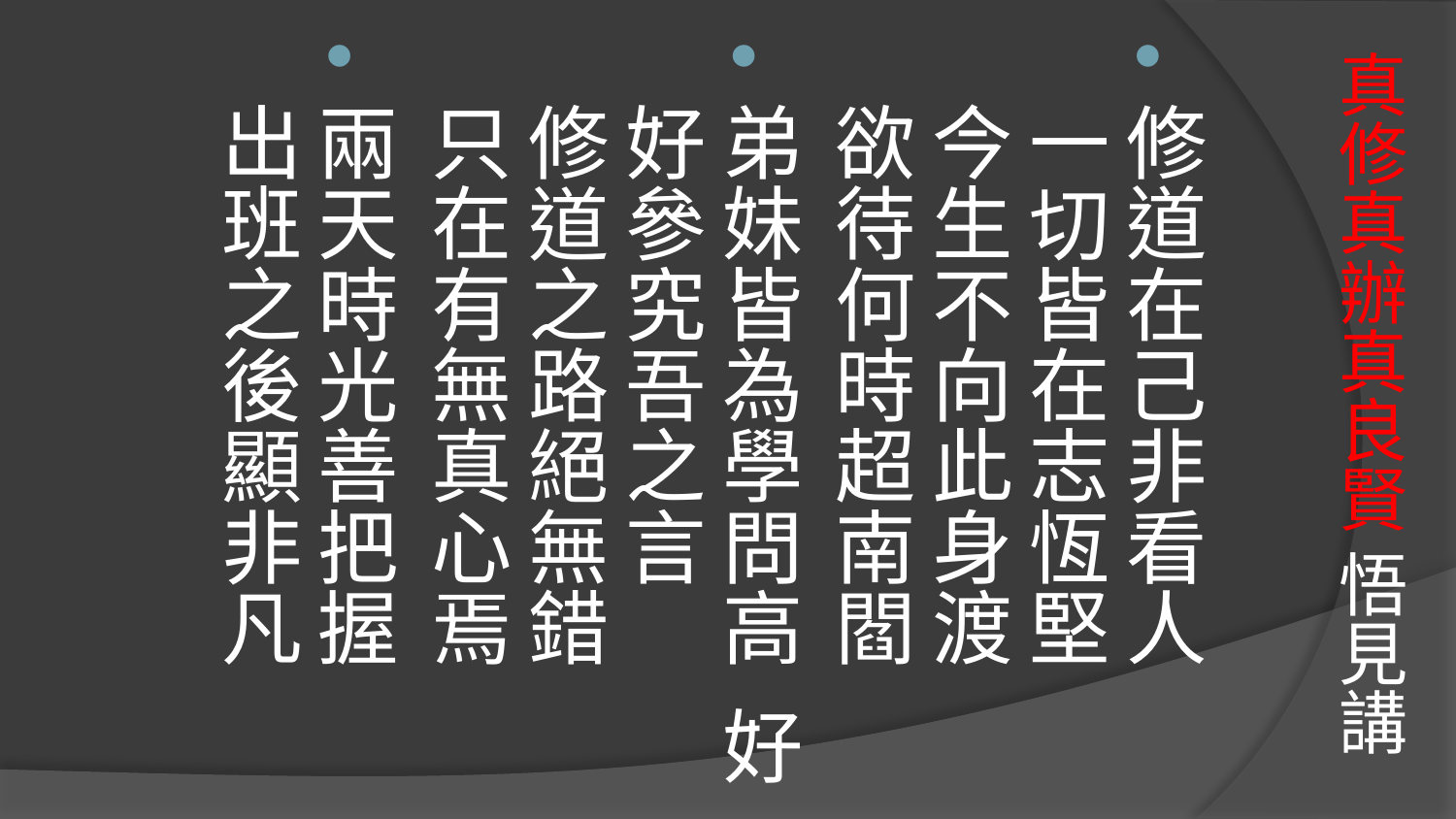

# 真修真辦真良賢 悟見講
修道在己非看人　一切皆在志恆堅
今生不向此身渡　欲待何時超南閻
弟妹皆為學問高  好好參究吾之言
修道之路絕無錯　只在有無真心焉
兩天時光善把握　出班之後顯非凡